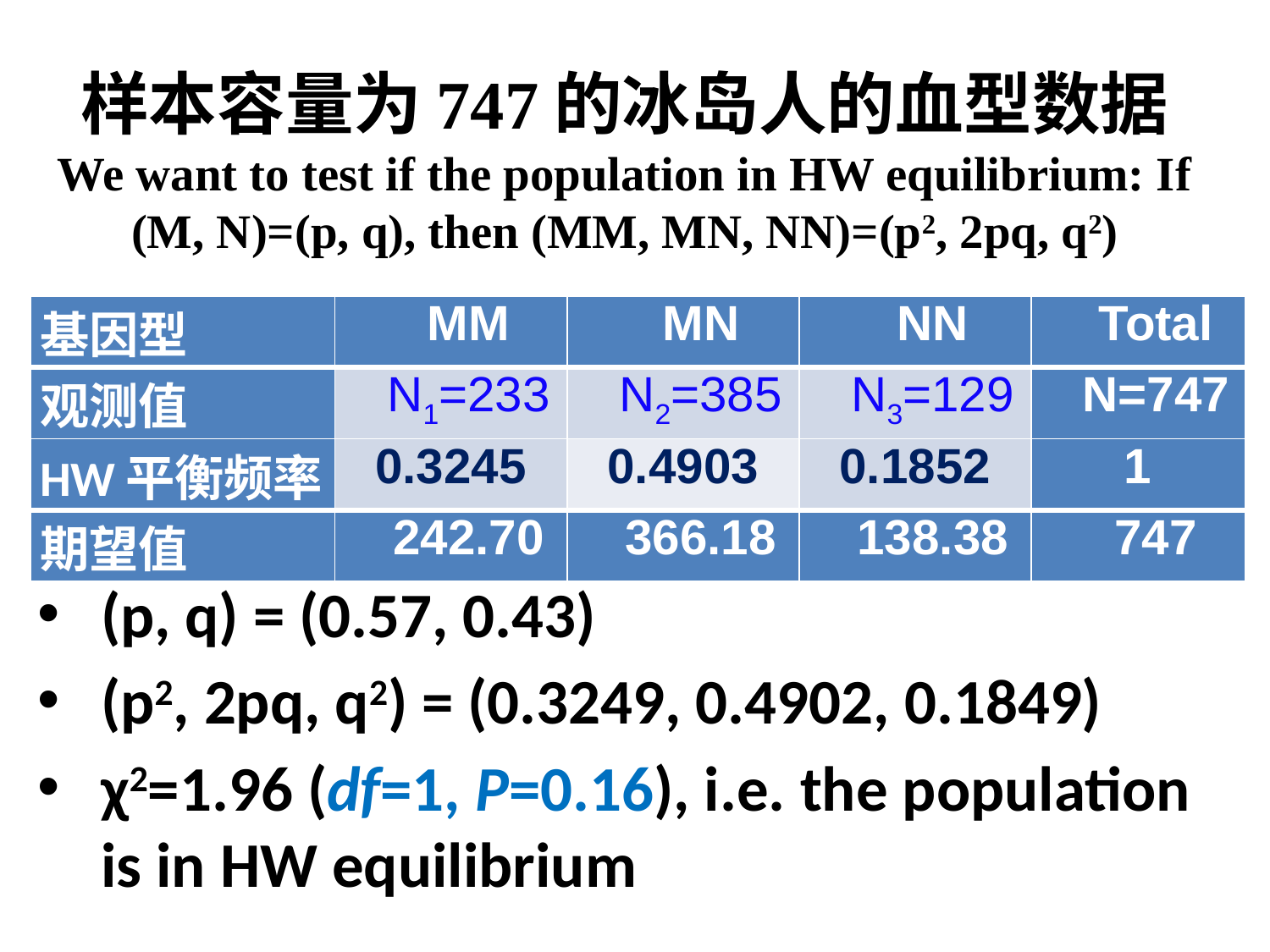

# 样本容量为747的冰岛人的血型数据 We want to test if the population in HW equilibrium: If (M, N)=(p, q), then (MM, MN, NN)=(p2, 2pq, q2)
| 基因型 | MM | MN | NN | Total |
| --- | --- | --- | --- | --- |
| 观测值 | N1=233 | N2=385 | N3=129 | N=747 |
| HW平衡频率 | 0.3245 | 0.4903 | 0.1852 | 1 |
| 期望值 | 242.70 | 366.18 | 138.38 | 747 |
(p, q) = (0.57, 0.43)
(p2, 2pq, q2) = (0.3249, 0.4902, 0.1849)
χ2=1.96 (df=1, P=0.16), i.e. the population is in HW equilibrium